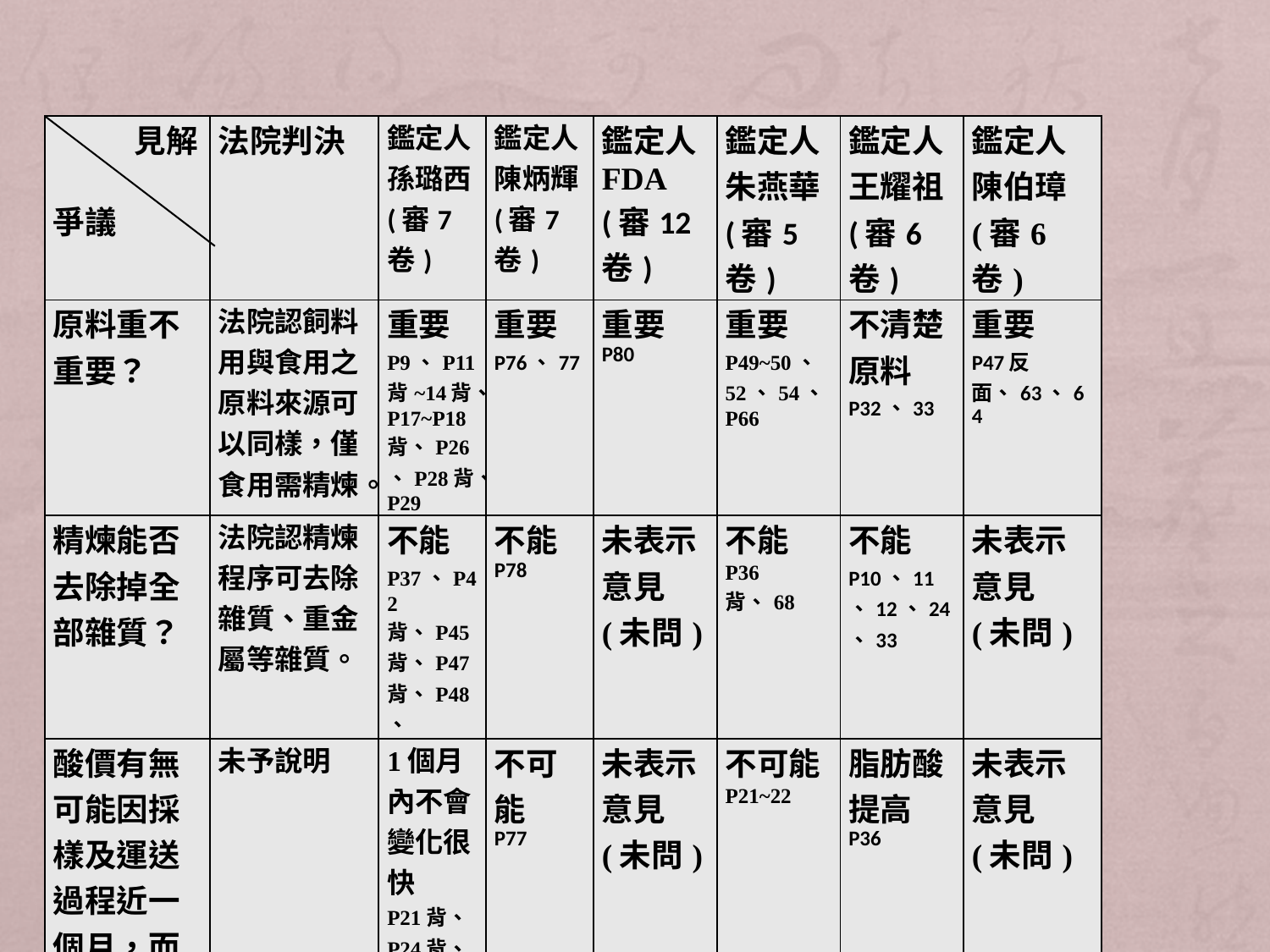

| 見解 爭議 | 法院判決 | 鑑定人 孫璐西 (審7卷) | 鑑定人 陳炳輝 (審7卷) | 鑑定人 FDA (審12卷) | 鑑定人 朱燕華 (審5卷) | 鑑定人 王耀祖 (審6卷) | 鑑定人 陳伯璋 (審6卷) |
| --- | --- | --- | --- | --- | --- | --- | --- |
| 原料重不重要？ | 法院認飼料用與食用之原料來源可以同樣，僅食用需精煉。 | 重要 P9、P11背~14背、P17~P18背、P26、P28背、P29 | 重要 P76、77 | 重要 P80 | 重要P49~50、52、54、P66 | 不清楚原料 P32、33 | 重要 P47反面、63、64 |
| 精煉能否去除掉全部雜質？ | 法院認精煉程序可去除雜質、重金屬等雜質。 | 不能 P37、P42背、P45背、P47背、P48、 | 不能 P78 | 未表示意見(未問) | 不能 P36背、68 | 不能 P10、11、12、24、33 | 未表示意見(未問) |
| 酸價有無可能因採樣及運送過程近一個月，而產生10倍爬升？ | 未予說明 | 1個月內不會變化很快 P21背、P24背、P36 | 不可能 P77 | 未表示意見(未問) | 不可能 P21~22 | 脂肪酸提高 P36 | 未表示意見(未問) |